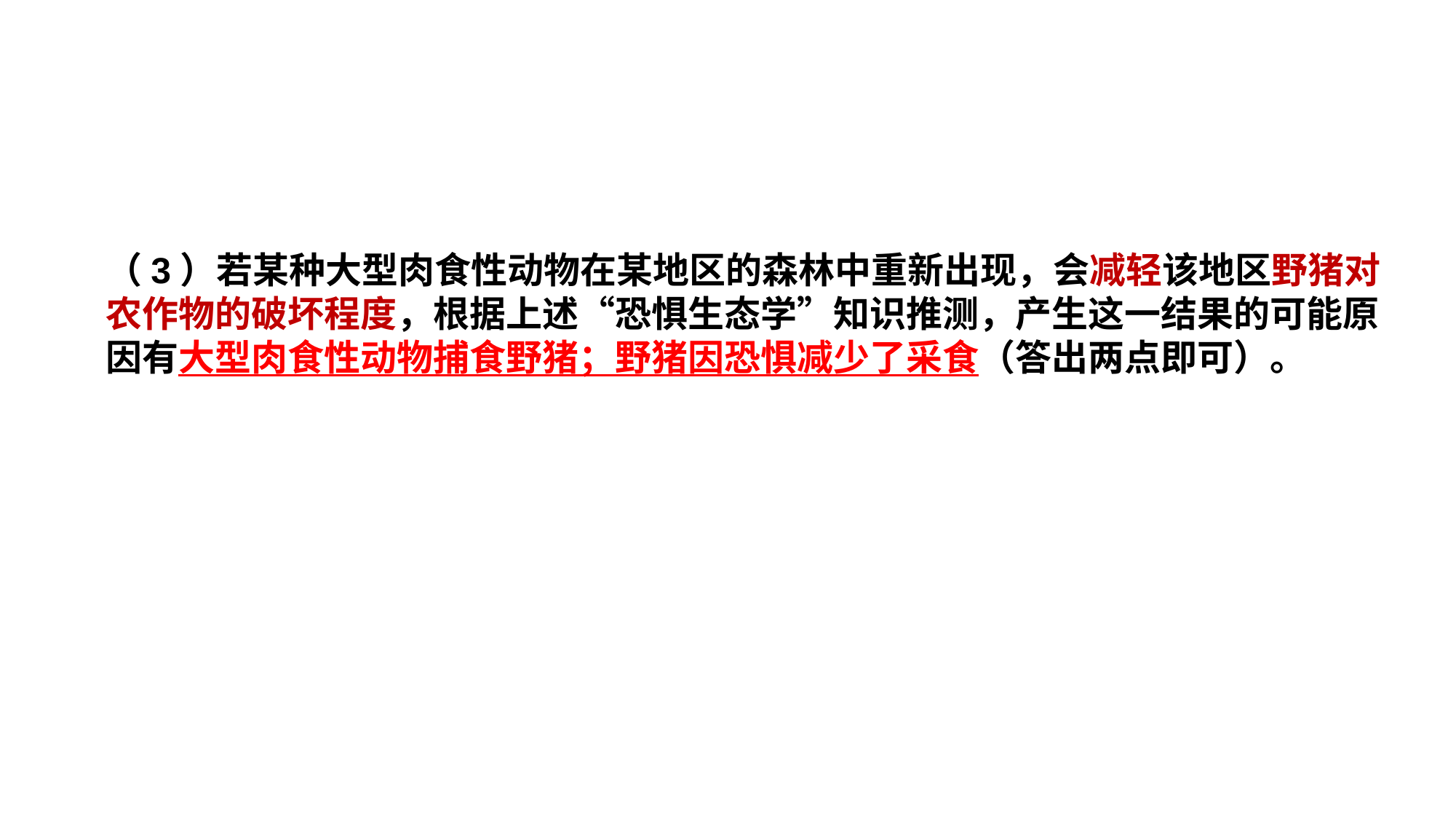

（3）若某种大型肉食性动物在某地区的森林中重新出现，会减轻该地区野猪对农作物的破坏程度，根据上述“恐惧生态学”知识推测，产生这一结果的可能原因有大型肉食性动物捕食野猪；野猪因恐惧减少了采食（答出两点即可）。